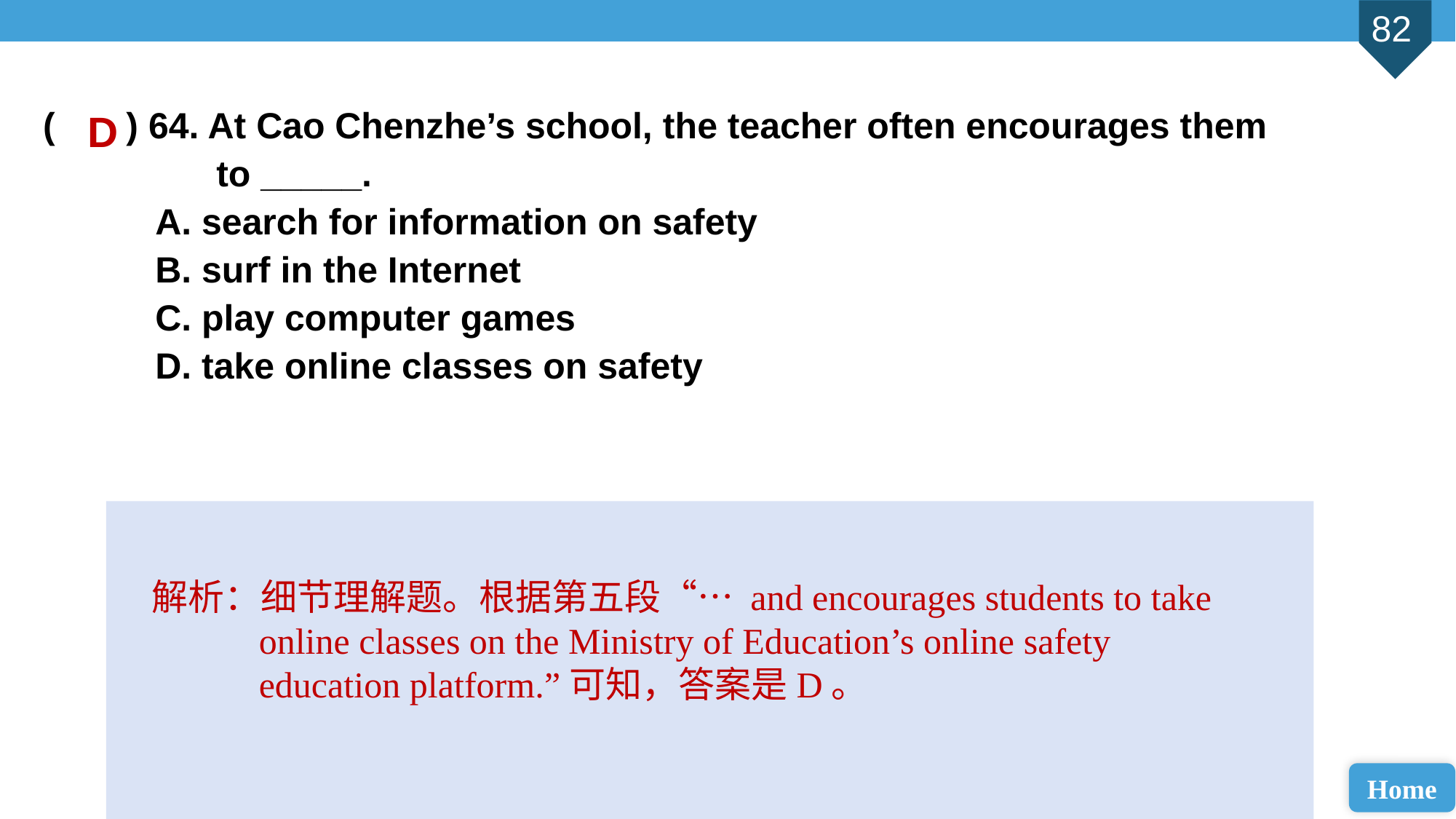

(       ) 64. At Cao Chenzhe’s school, the teacher often encourages them
                 to _____.
           A. search for information on safety
           B. surf in the Internet
           C. play computer games
           D. take online classes on safety
D

解析：细节理解题。根据第五段“… and encourages students to take online classes on the Ministry of Education’s online safety education platform.”可知，答案是D。